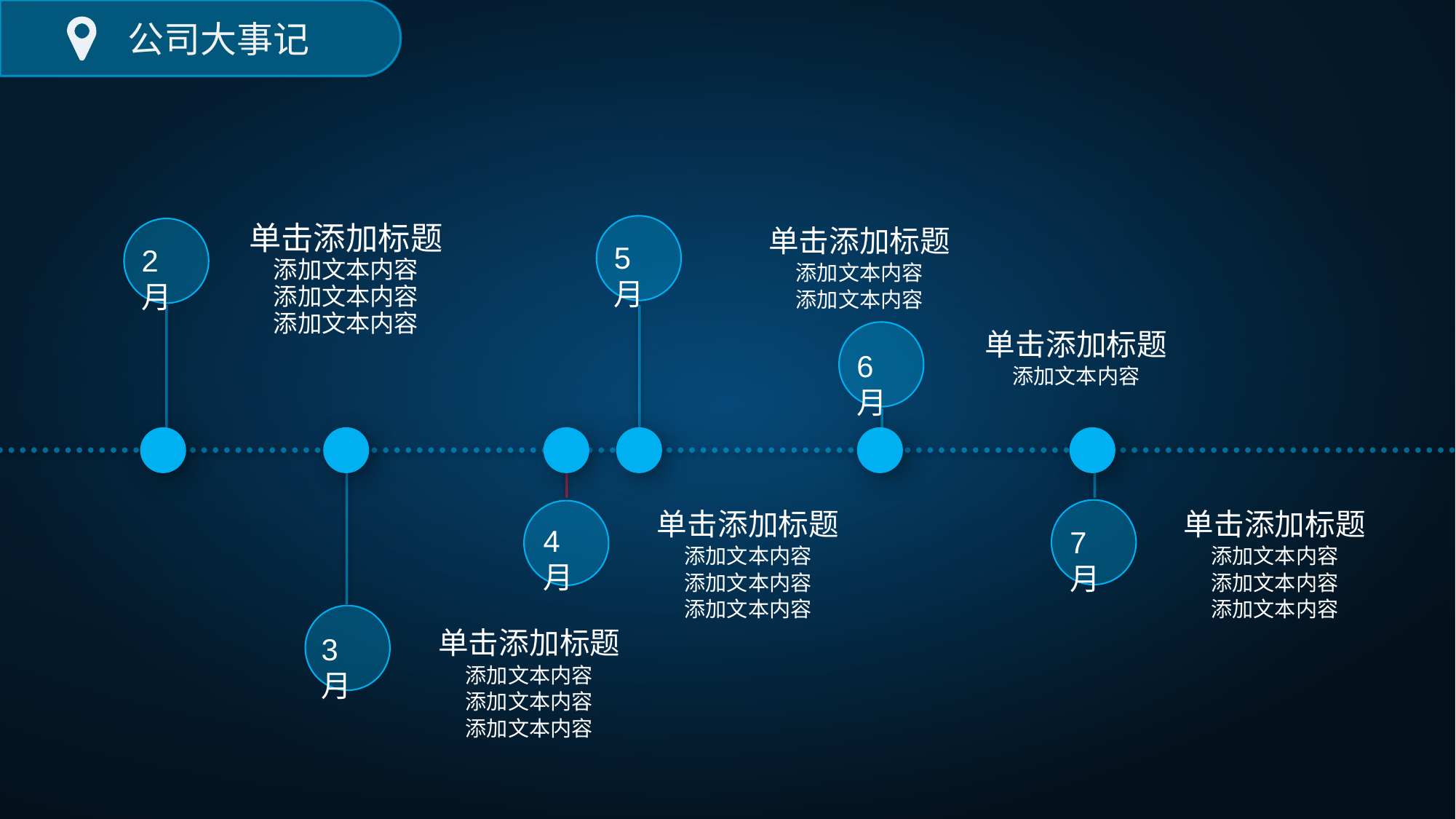

公司大事记

5月

2月
单击添加标题
添加文本内容
添加文本内容
添加文本内容
单击添加标题
添加文本内容
添加文本内容

6月
单击添加标题
添加文本内容

7月

4月
单击添加标题
添加文本内容
添加文本内容
添加文本内容
单击添加标题
添加文本内容
添加文本内容
添加文本内容

3月
单击添加标题
添加文本内容
添加文本内容
添加文本内容